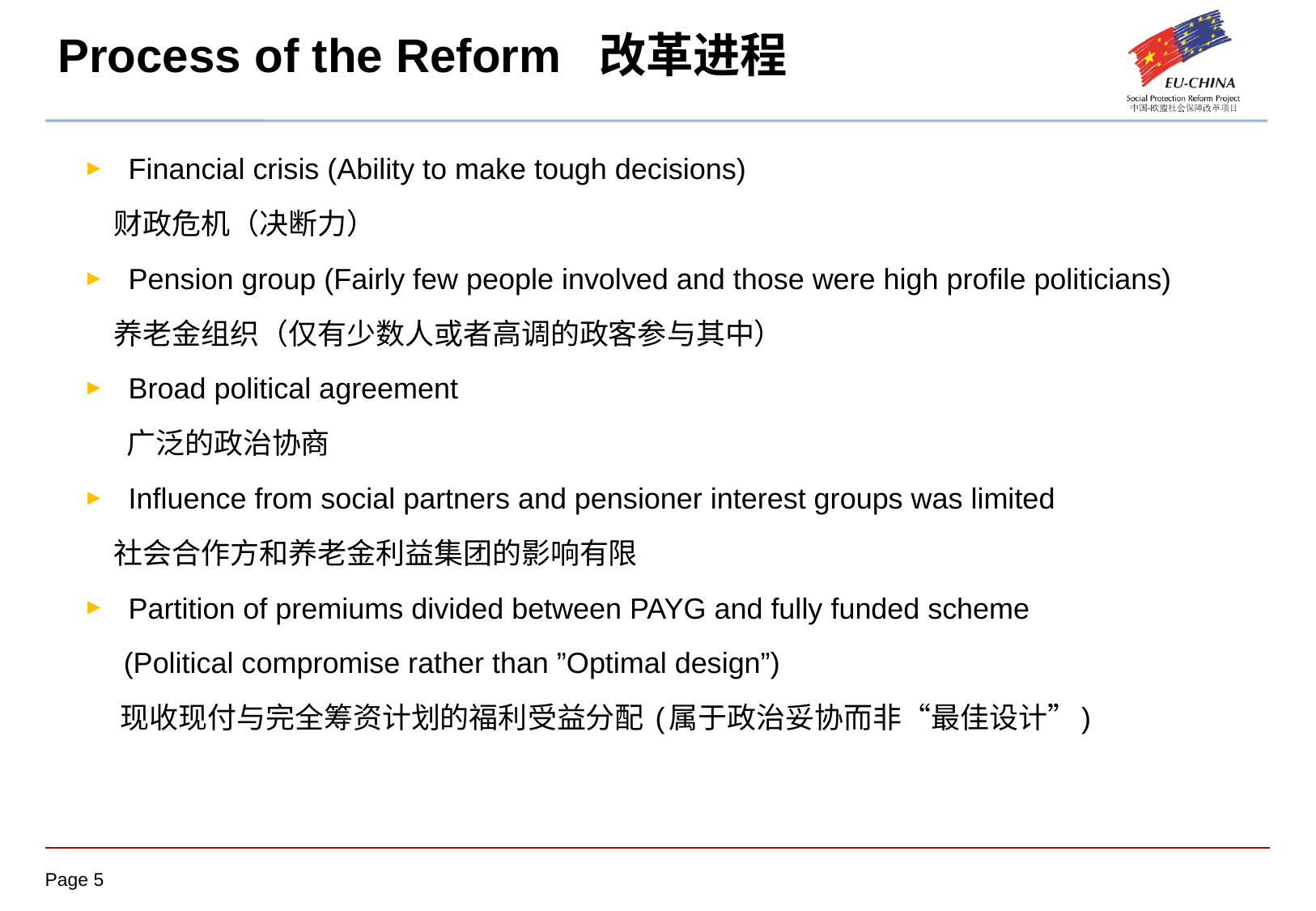

# Process of the Reform  改革进程
Financial crisis (Ability to make tough decisions)
    财政危机（决断力）
Pension group (Fairly few people involved and those were high profile politicians)
    养老金组织（仅有少数人或者高调的政客参与其中）
Broad political agreement
      广泛的政治协商
Influence from social partners and pensioner interest groups was limited
    社会合作方和养老金利益集团的影响有限
Partition of premiums divided between PAYG and fully funded scheme
     (Political compromise rather than ”Optimal design”)
     现收现付与完全筹资计划的福利受益分配 (属于政治妥协而非“最佳设计”)